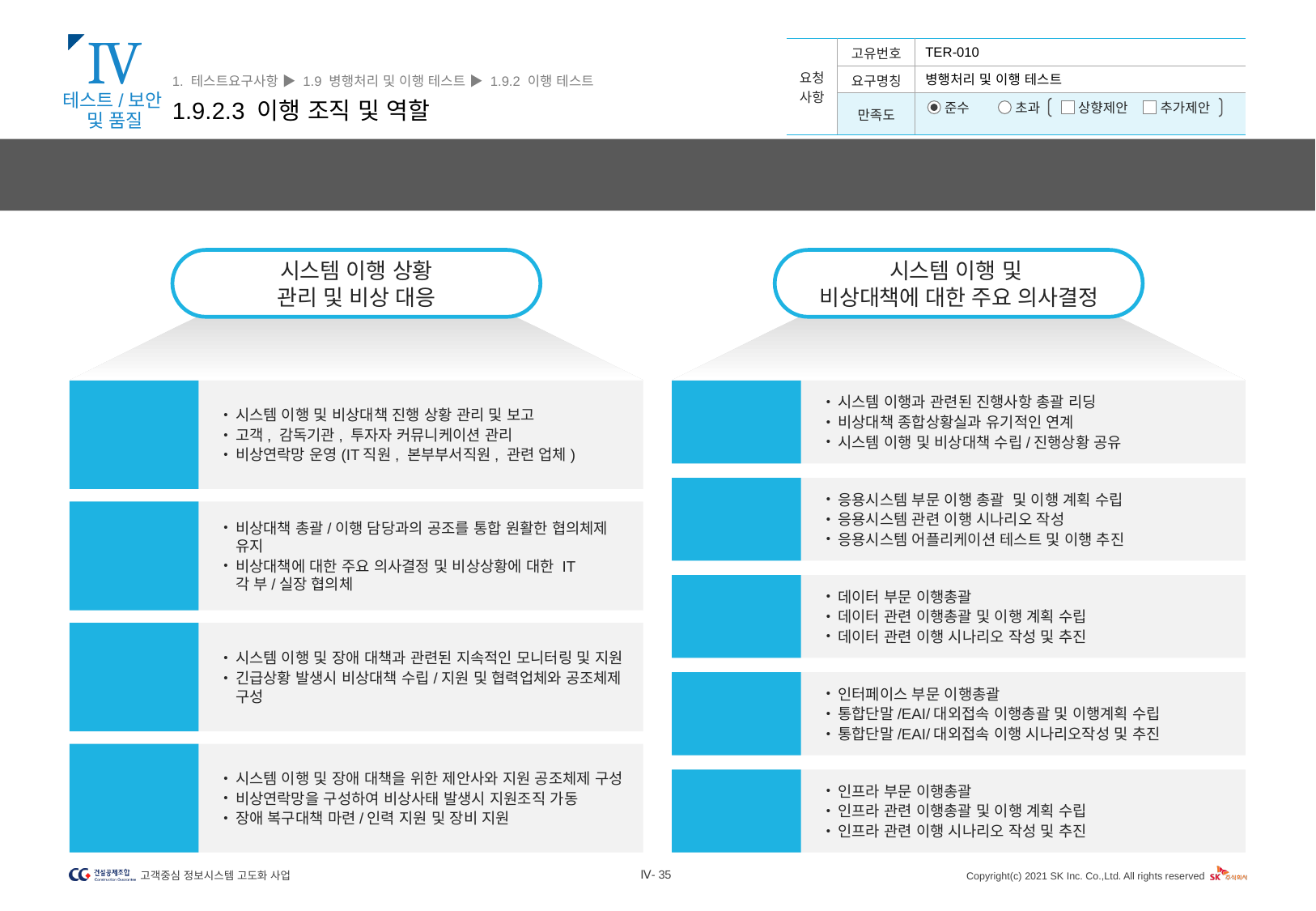

Ⅳ

테스트/보안
및 품질

1. 테스트요구사항 ▶ 1.9 병행처리 및 이행 테스트 ▶ 1.9.2 이행 테스트
1.9.2.3 이행 조직 및 역할
TER-010
병행처리 및 이행 테스트

통합 이행 조직은 시스템 이행 및 장애복구에 대한 종합적인 임무를 수행하며, 시스템 이행 중 발생하는 비상 상황에 대한 주요 의사결정을 담당합니다.
시스템 이행 상황
관리 및 비상 대응
시스템 이행 및
비상대책에 대한 주요 의사결정

이행
사업관리

시스템 이행 및 비상대책 진행 상황 관리 및 보고
고객, 감독기관, 투자자 커뮤니케이션 관리
비상연락망 운영(IT직원, 본부부서직원, 관련 업체)
비상대책
종합상황실

비상대책 총괄/이행 담당과의 공조를 통합 원활한 협의체제 유지
비상대책에 대한 주요 의사결정 및 비상상황에 대한 IT
각 부/실장 협의체
제안사
지원조직

시스템 이행 및 장애 대책과 관련된 지속적인 모니터링 및 지원
긴급상황 발생시 비상대책 수립/지원 및 협력업체와 공조체제 구성
H/W 및
S/W업체
지원조직

시스템 이행 및 장애 대책을 위한 제안사와 지원 공조체제 구성
비상연락망을 구성하여 비상사태 발생시 지원조직 가동
장애 복구대책 마련/인력 지원 및 장비 지원
이행
총괄담당

시스템 이행과 관련된 진행사항 총괄 리딩
비상대책 종합상황실과 유기적인 연계
시스템 이행 및 비상대책 수립/진행상황 공유
응용시스템
부문

응용시스템 부문 이행 총괄  및 이행 계획 수립
응용시스템 관련 이행 시나리오 작성
응용시스템 어플리케이션 테스트 및 이행 추진
데이터부문

데이터 부문 이행총괄
데이터 관련 이행총괄 및 이행 계획 수립
데이터 관련 이행 시나리오 작성 및 추진
인터페이스
부문

인터페이스 부문 이행총괄
통합단말/EAI/대외접속 이행총괄 및 이행계획 수립
통합단말/EAI/대외접속 이행 시나리오작성 및 추진
인프라
부문

인프라 부문 이행총괄
인프라 관련 이행총괄 및 이행 계획 수립
인프라 관련 이행 시나리오 작성 및 추진